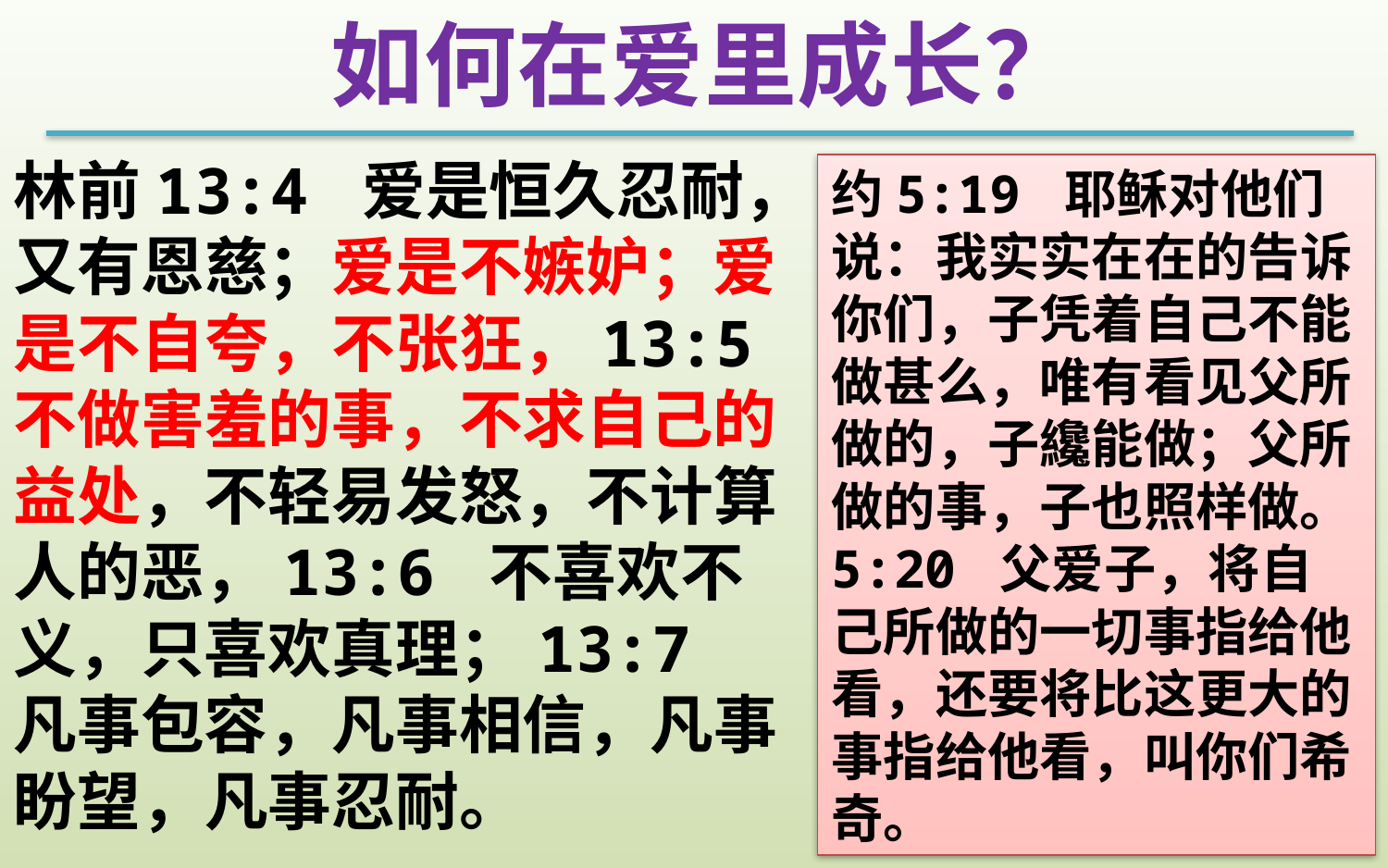

如何在爱里成长？
林前13:4 爱是恒久忍耐，又有恩慈；爱是不嫉妒；爱是不自夸，不张狂，13:5 不做害羞的事，不求自己的益处，不轻易发怒，不计算人的恶，13:6 不喜欢不义，只喜欢真理；13:7 凡事包容，凡事相信，凡事盼望，凡事忍耐。
约5:19 耶稣对他们说：我实实在在的告诉你们，子凭着自己不能做甚么，唯有看见父所做的，子纔能做；父所做的事，子也照样做。5:20 父爱子，将自己所做的一切事指给他看，还要将比这更大的事指给他看，叫你们希奇。